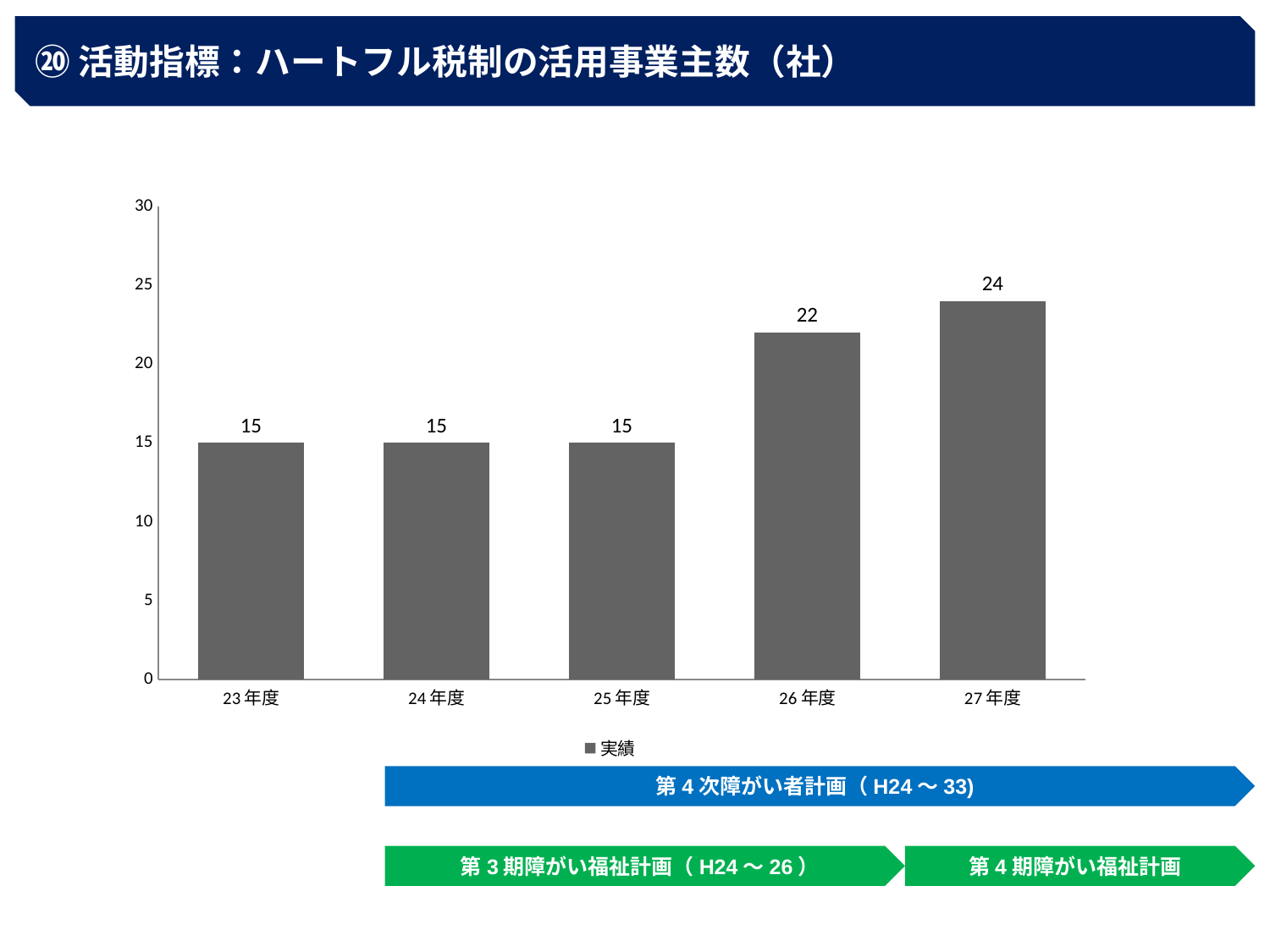

⑳活動指標：ハートフル税制の活用事業主数（社）

### Chart

| Category | 実績 |
|---|---|
| 23年度 | 15.0 |
| 24年度 | 15.0 |
| 25年度 | 15.0 |
| 26年度 | 22.0 |
| 27年度 | 24.0 |
第4次障がい者計画（H24～33)
第3期障がい福祉計画（H24～26）
第4期障がい福祉計画